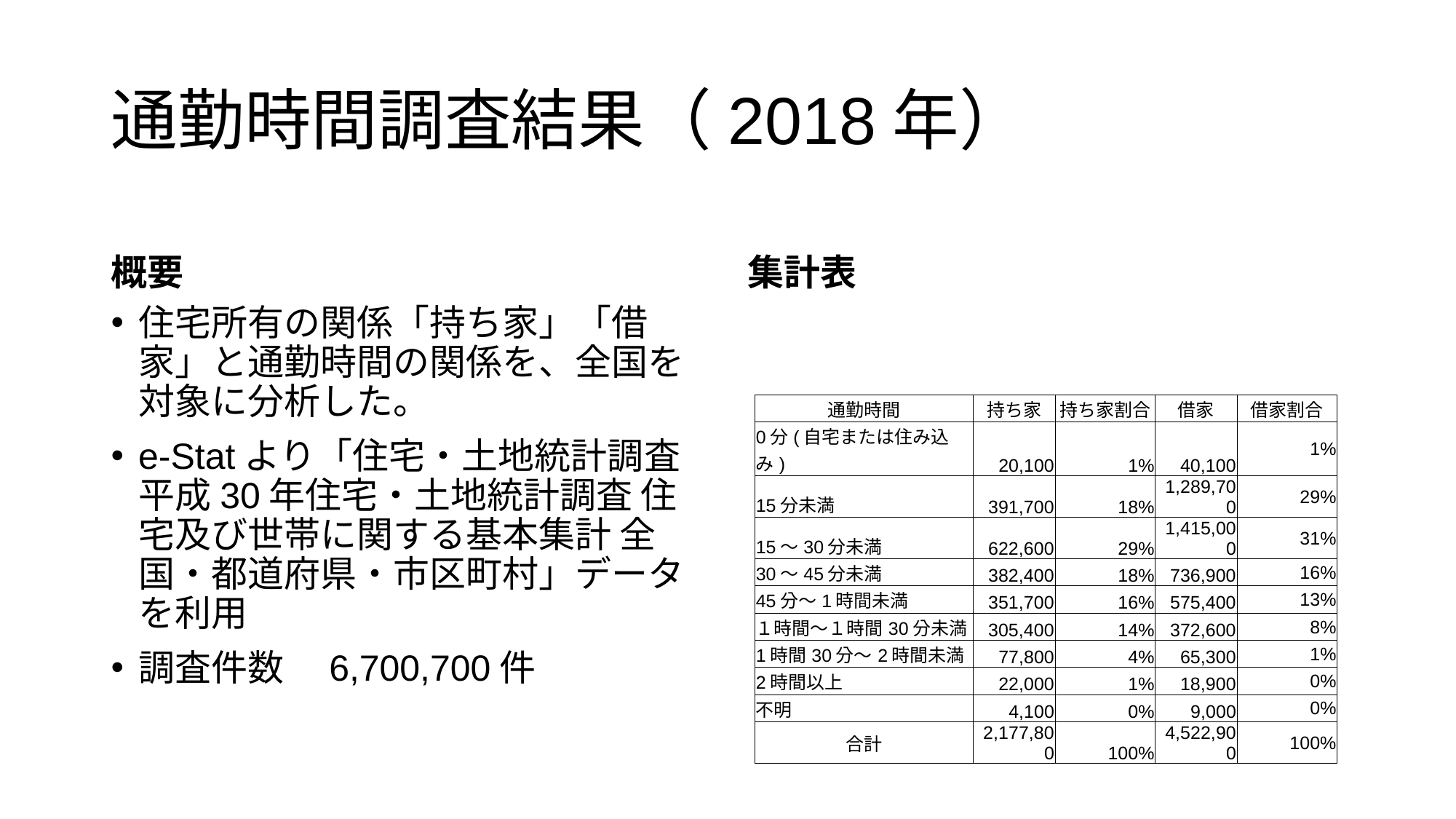

# 通勤時間調査結果（2018年）
概要
集計表
住宅所有の関係「持ち家」「借家」と通勤時間の関係を、全国を対象に分析した。
e-Statより「住宅・土地統計調査 平成30年住宅・土地統計調査 住宅及び世帯に関する基本集計 全国・都道府県・市区町村」データを利用
調査件数　6,700,700件
| 通勤時間 | 持ち家 | 持ち家割合 | 借家 | 借家割合 |
| --- | --- | --- | --- | --- |
| 0分(自宅または住み込み) | 20,100 | 1% | 40,100 | 1% |
| 15分未満 | 391,700 | 18% | 1,289,700 | 29% |
| 15～30分未満 | 622,600 | 29% | 1,415,000 | 31% |
| 30～45分未満 | 382,400 | 18% | 736,900 | 16% |
| 45分～1時間未満 | 351,700 | 16% | 575,400 | 13% |
| １時間～１時間30分未満 | 305,400 | 14% | 372,600 | 8% |
| 1時間30分～2時間未満 | 77,800 | 4% | 65,300 | 1% |
| 2時間以上 | 22,000 | 1% | 18,900 | 0% |
| 不明 | 4,100 | 0% | 9,000 | 0% |
| 合計 | 2,177,800 | 100% | 4,522,900 | 100% |